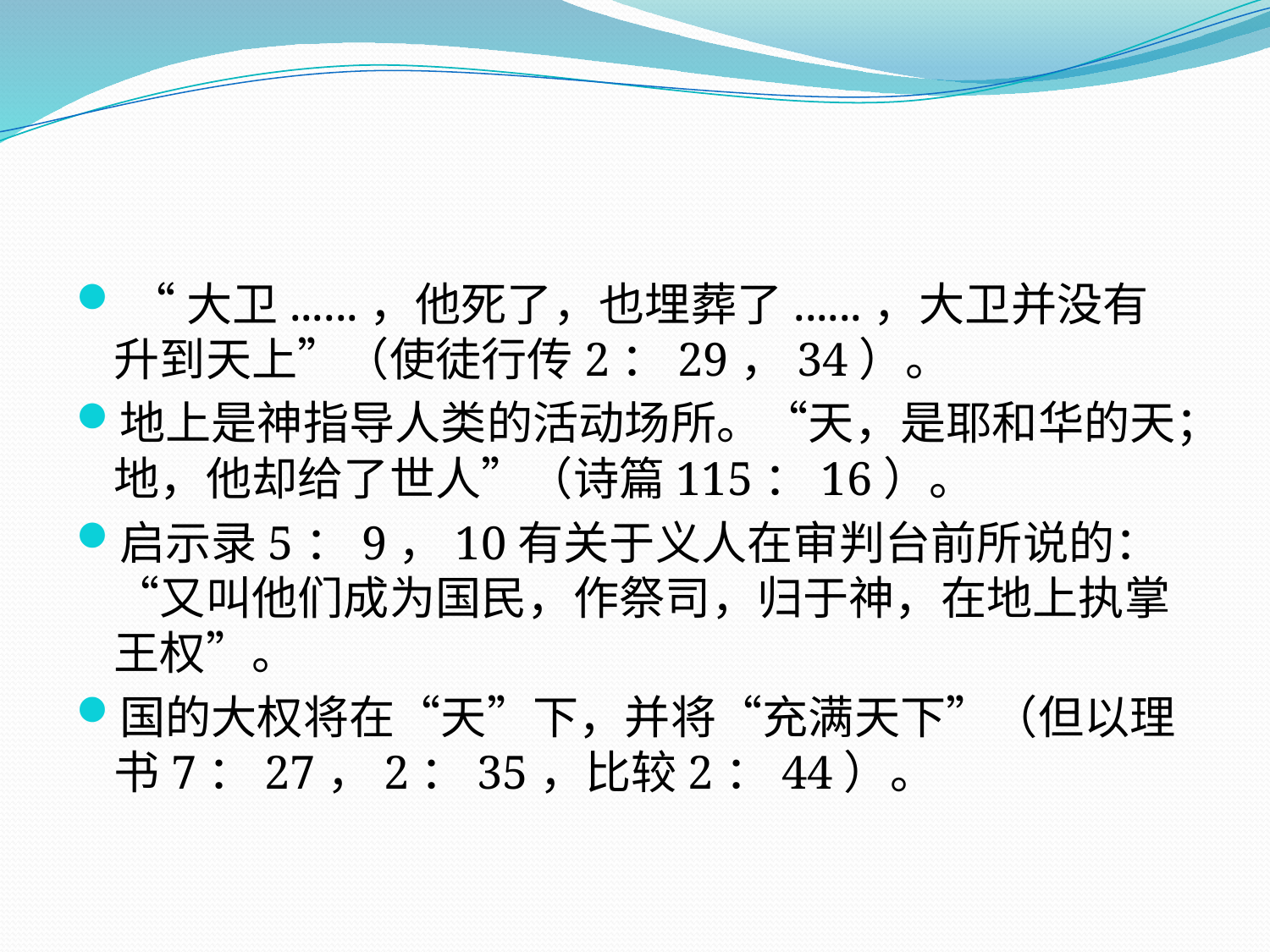

#
 “大卫......，他死了，也埋葬了......，大卫并没有升到天上”（使徒行传2：29，34）。
地上是神指导人类的活动场所。“天，是耶和华的天；地，他却给了世人”（诗篇115：16）。
启示录5：9，10有关于义人在审判台前所说的：“又叫他们成为国民，作祭司，归于神，在地上执掌王权”。
国的大权将在“天”下，并将“充满天下”（但以理书7：27，2：35，比较2：44）。